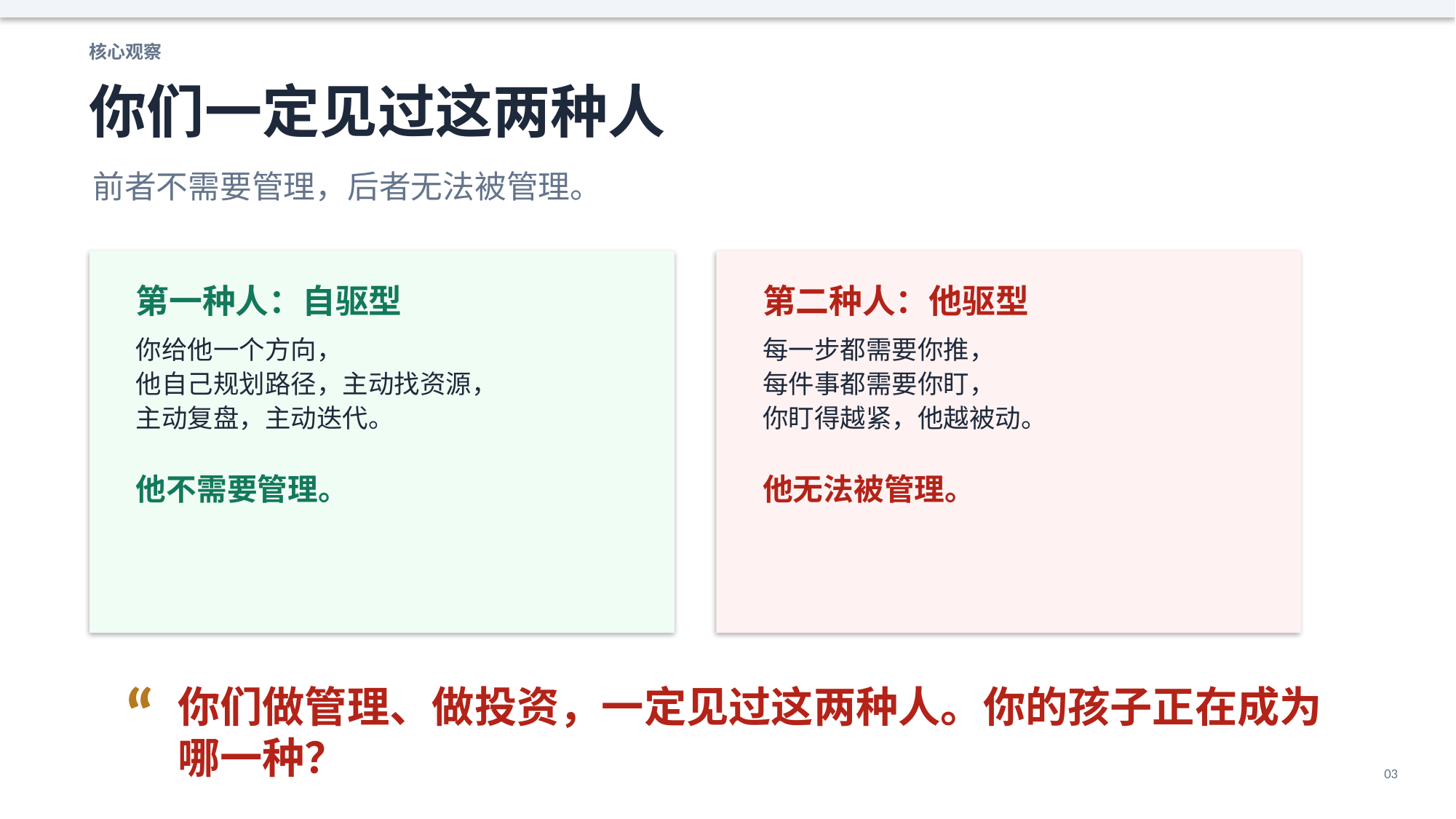

核心观察
你们一定见过这两种人
前者不需要管理，后者无法被管理。

第一种人：自驱型
第二种人：他驱型
你给他一个方向，
他自己规划路径，主动找资源，
主动复盘，主动迭代。

他不需要管理。
每一步都需要你推，
每件事都需要你盯，
你盯得越紧，他越被动。

他无法被管理。
“
你们做管理、做投资，一定见过这两种人。你的孩子正在成为哪一种？
03